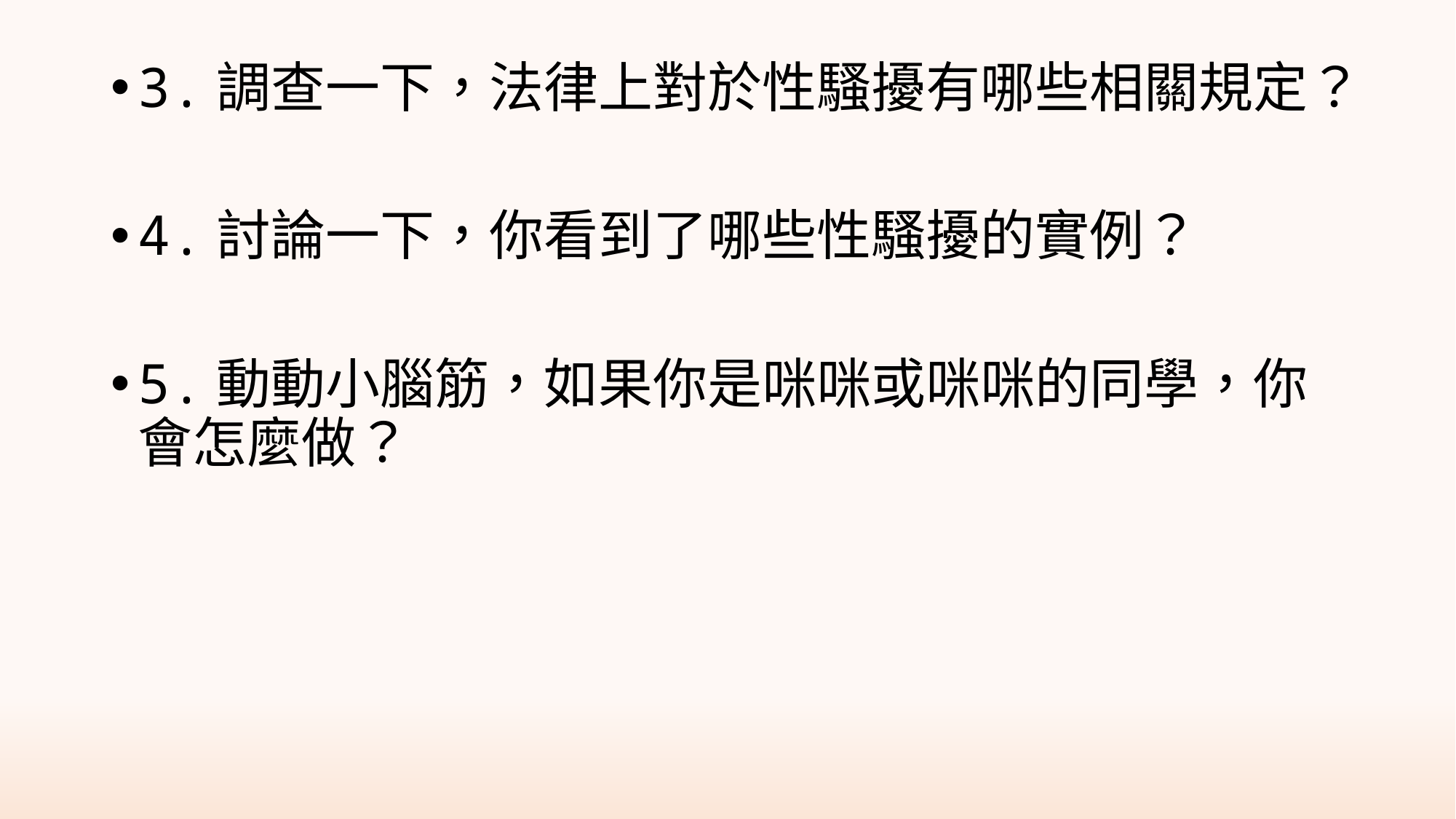

3.調查一下，法律上對於性騷擾有哪些相關規定？

4.討論一下，你看到了哪些性騷擾的實例？

5.動動小腦筋，如果你是咪咪或咪咪的同學，你會怎麼做？